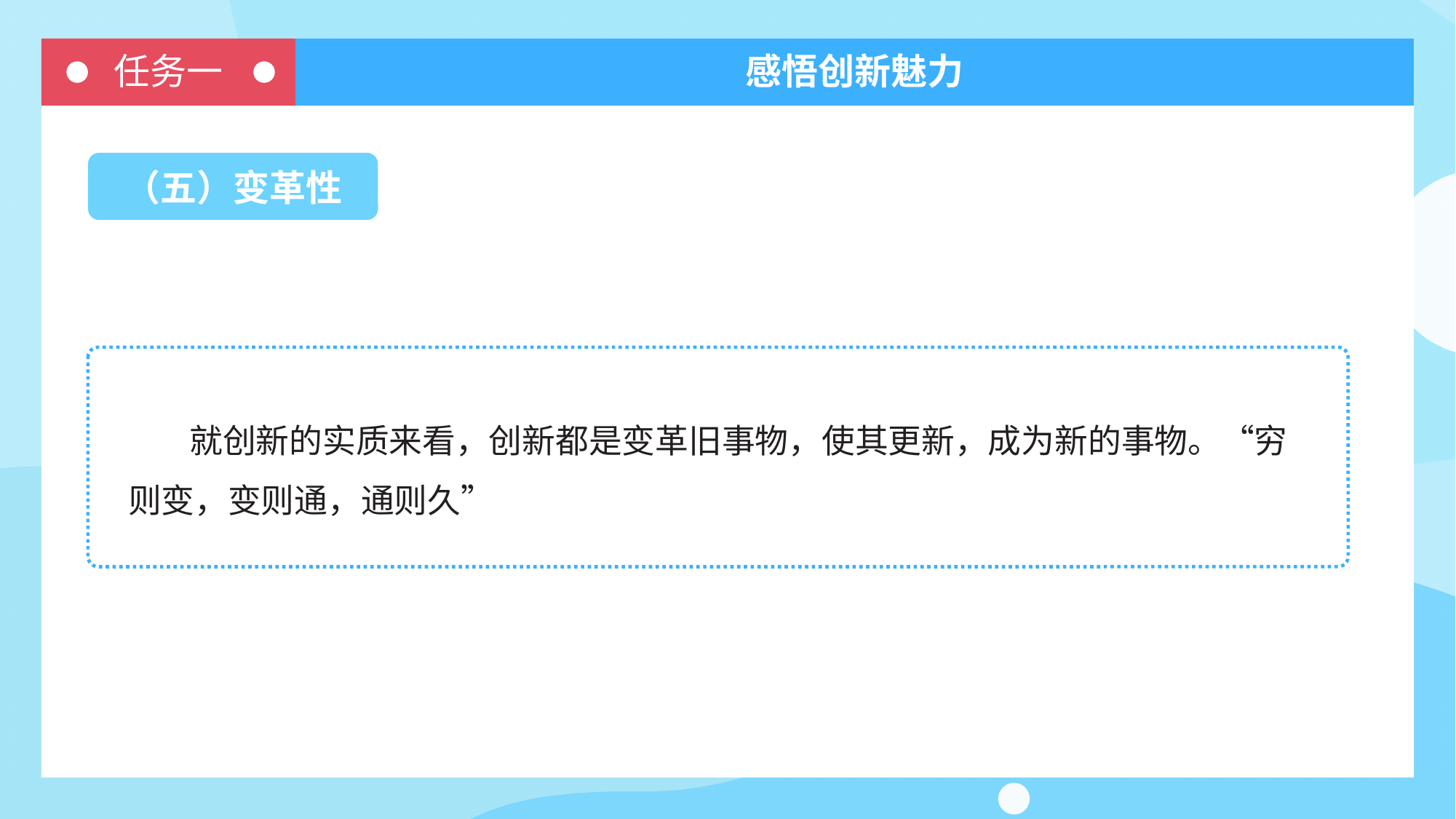

任务一
感悟创新魅力

（五）变革性

       就创新的实质来看，创新都是变革旧事物，使其更新，成为新的事物。“穷则变，变则通，通则久”